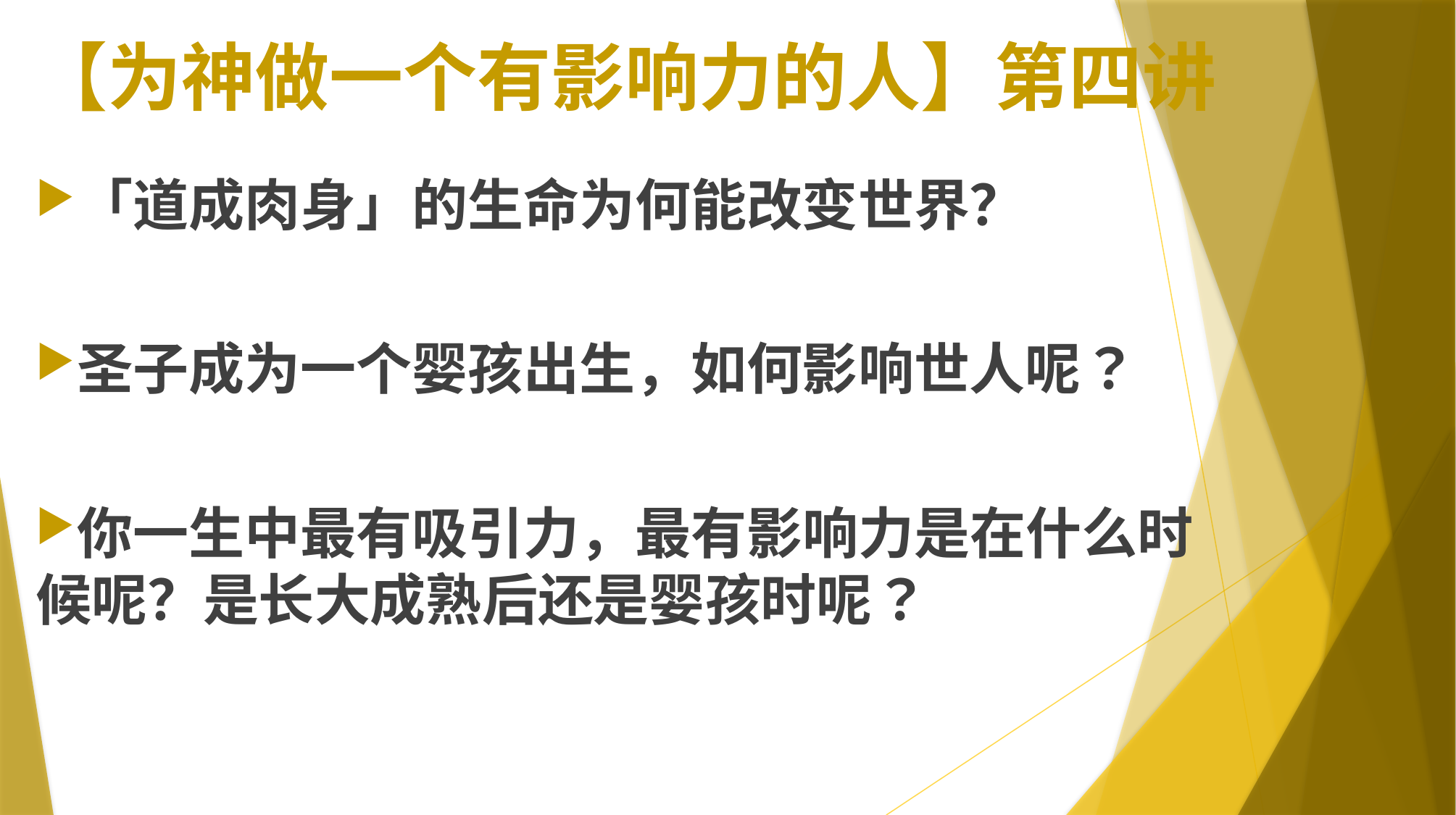

# 【为神做一个有影响力的人】第四讲
「道成肉身」的生命为何能改变世界？

圣子成为一个婴孩出生，如何影响世人呢？

你一生中最有吸引力，最有影响力是在什么时候呢？是长大成熟后还是婴孩时呢？